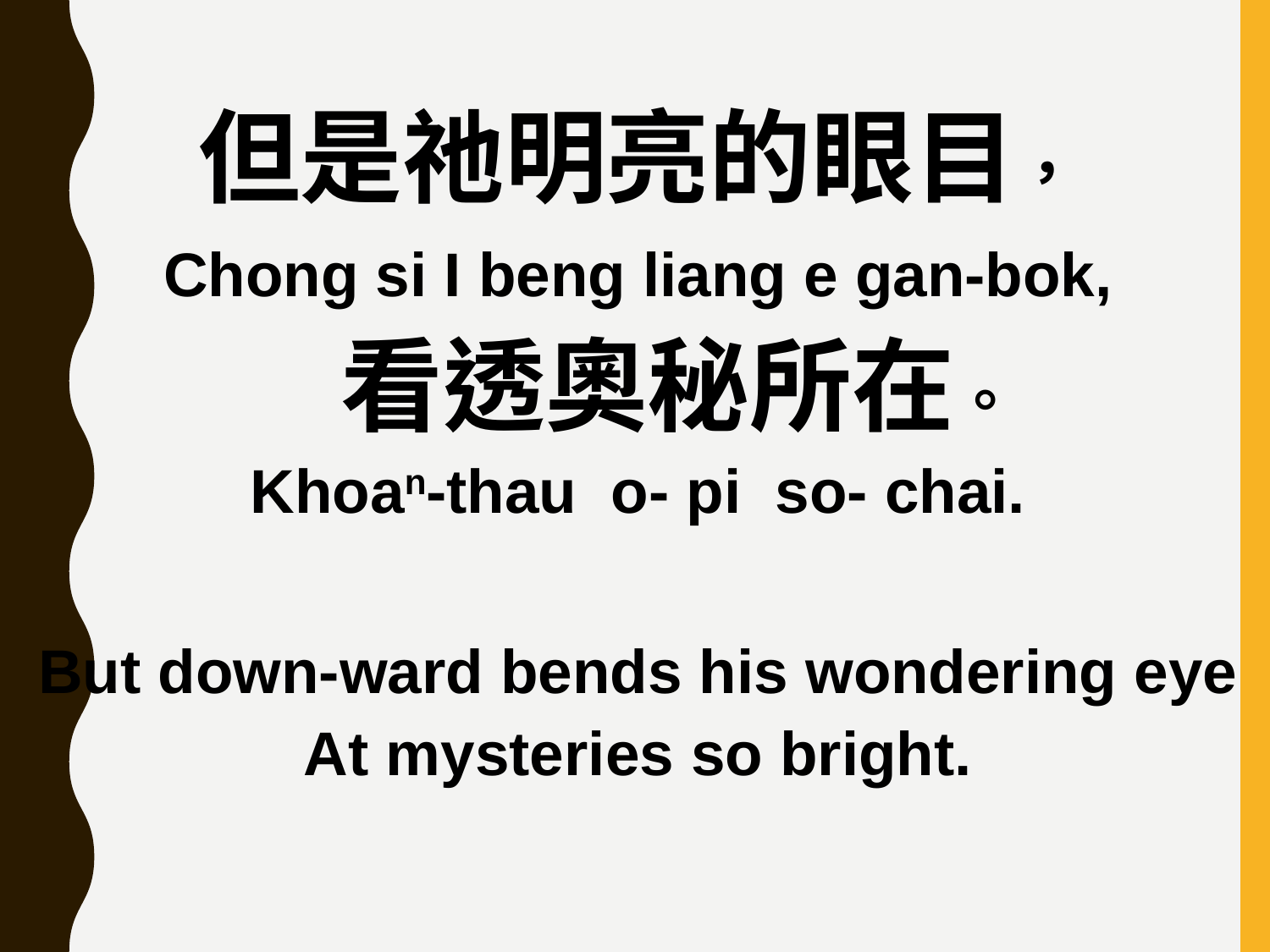

但是祂明亮的眼目，
Chong si I beng liang e gan-bok,
  看透奧秘所在。
Khoan-thau  o- pi  so- chai.

But down-ward bends his wondering eye
At mysteries so bright.